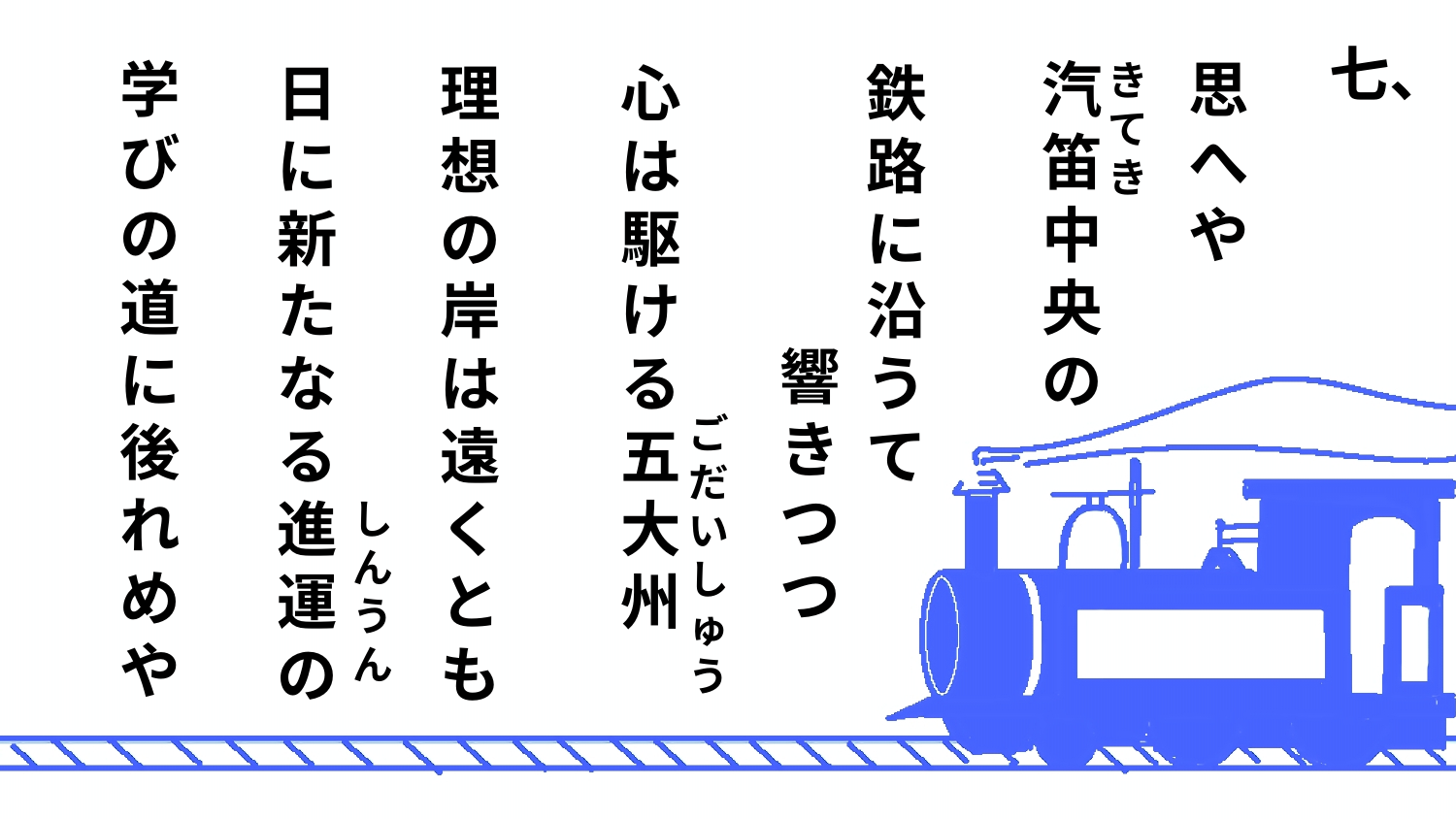

七、
学びの道に後れめや
思へや
汽笛中央の
日に新たなる進運の
鉄路に沿うて
理想の岸は遠くとも
きてき
心は駆ける五大州

響きつつ
ごだいしゅう
しんうん